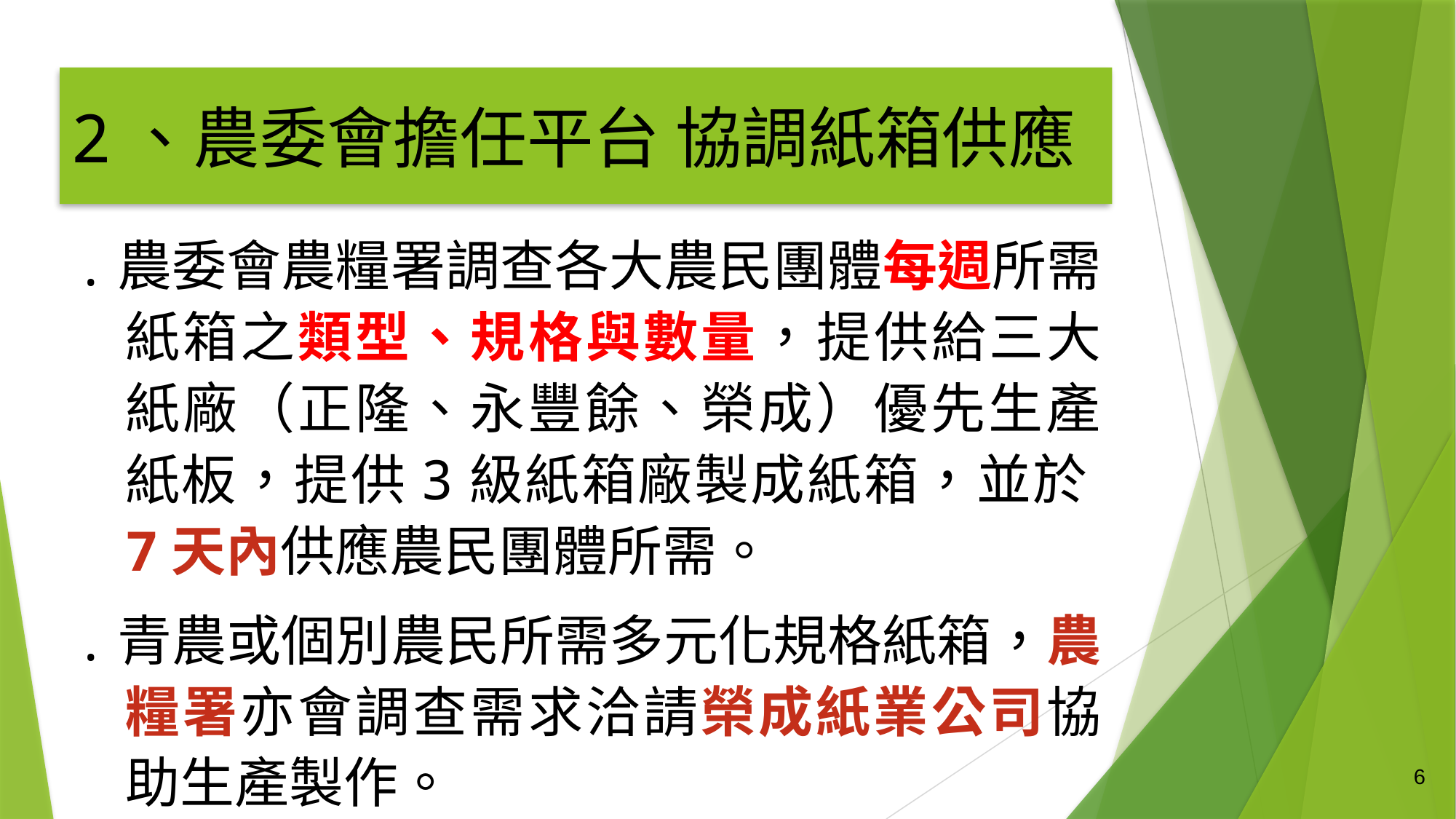

2、農委會擔任平台 協調紙箱供應
․農委會農糧署調查各大農民團體每週所需紙箱之類型、規格與數量，提供給三大紙廠（正隆、永豐餘、榮成）優先生產紙板，提供3級紙箱廠製成紙箱，並於7天內供應農民團體所需。
․青農或個別農民所需多元化規格紙箱，農糧署亦會調查需求洽請榮成紙業公司協助生產製作。
6